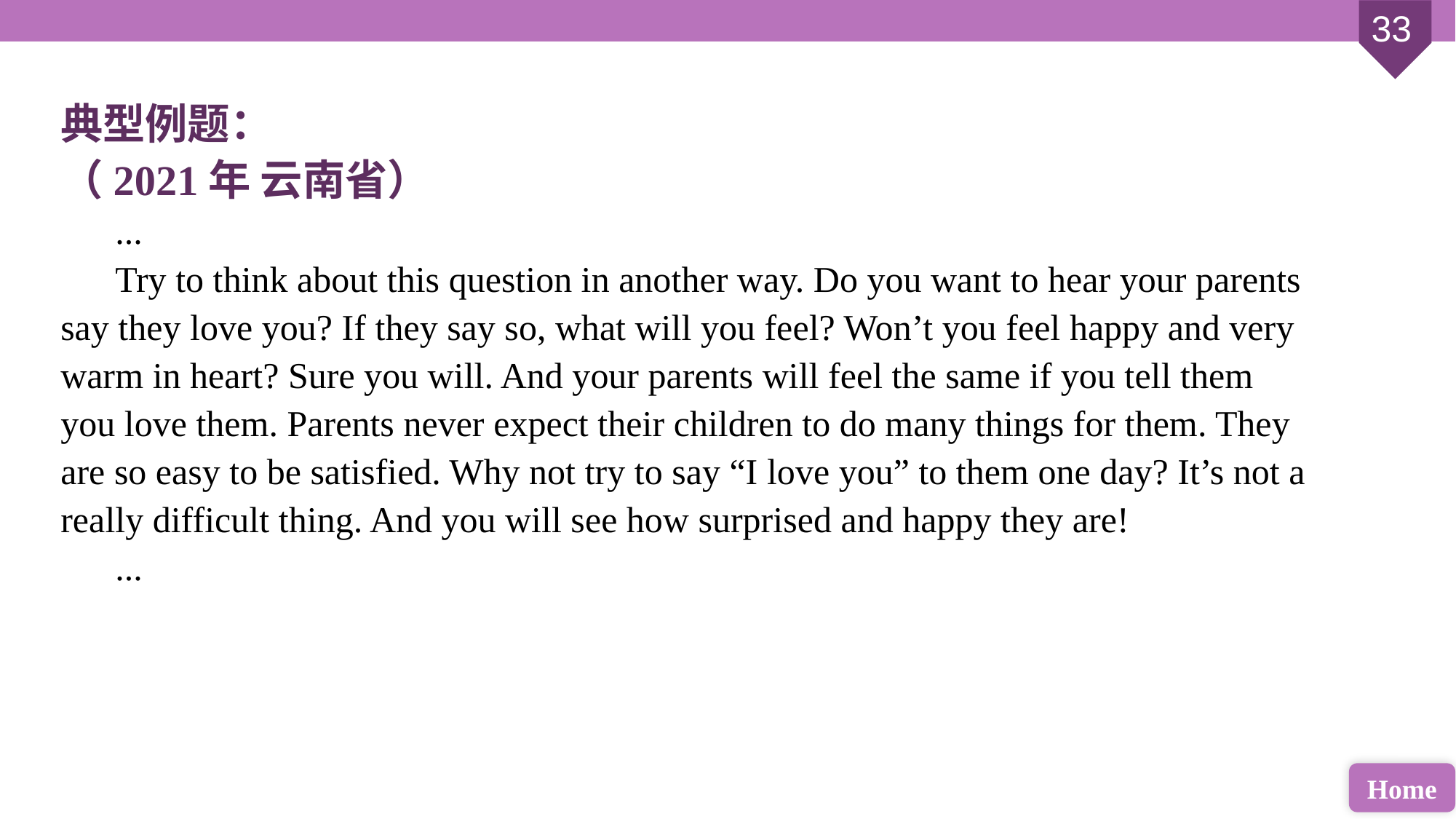

典型例题：
（2021年 云南省）
...
Try to think about this question in another way. Do you want to hear your parents say they love you? If they say so, what will you feel? Won’t you feel happy and very warm in heart? Sure you will. And your parents will feel the same if you tell them you love them. Parents never expect their children to do many things for them. They are so easy to be satisfied. Why not try to say “I love you” to them one day? It’s not a really difficult thing. And you will see how surprised and happy they are!
...